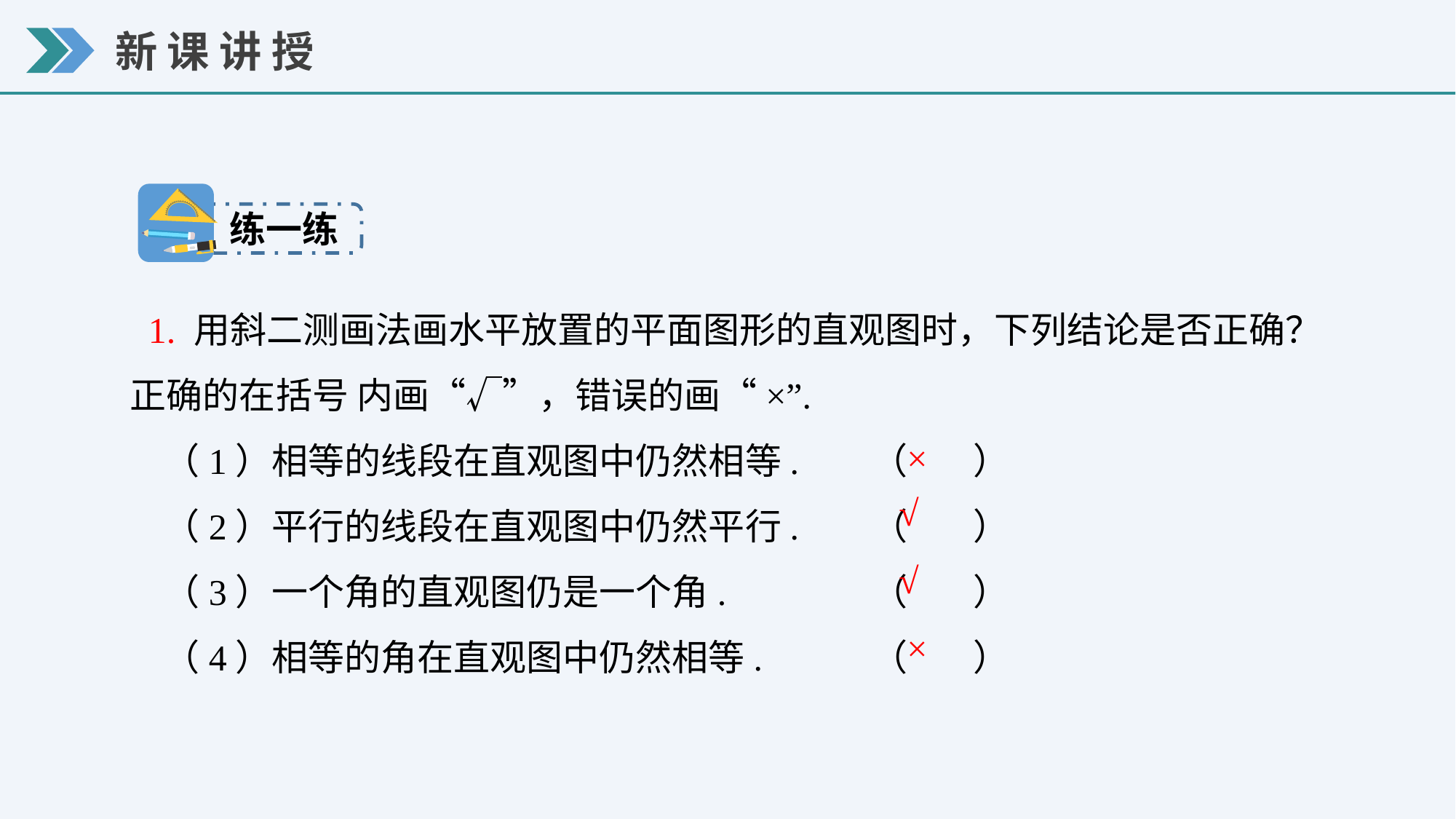

练一练
  1. 用斜二测画法画水平放置的平面图形的直观图时，下列结论是否正确？正确的在括号 内画“√”，错误的画“×”.
   （1）相等的线段在直观图中仍然相等.       （        ）
   （2）平行的线段在直观图中仍然平行.       （        ）
   （3）一个角的直观图仍是一个角.               （        ）
   （4）相等的角在直观图中仍然相等.           （        ）
×
√
√
×